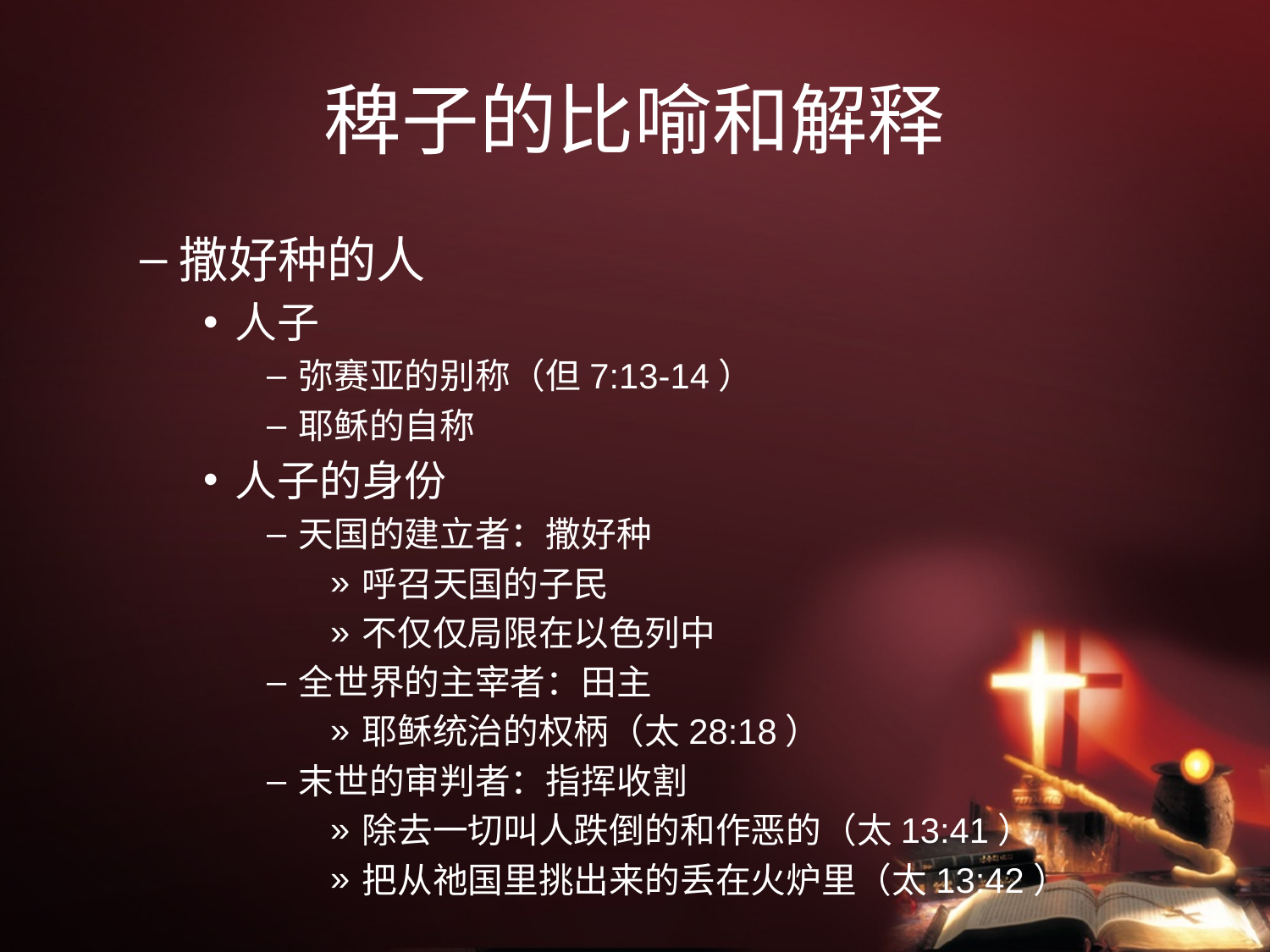

# 稗子的比喻和解释
撒好种的人
人子
弥赛亚的别称（但7:13-14）
耶稣的自称
人子的身份
天国的建立者：撒好种
呼召天国的子民
不仅仅局限在以色列中
全世界的主宰者：田主
耶稣统治的权柄（太28:18）
末世的审判者：指挥收割
除去一切叫人跌倒的和作恶的（太13:41）
把从祂国里挑出来的丢在火炉里（太13:42）